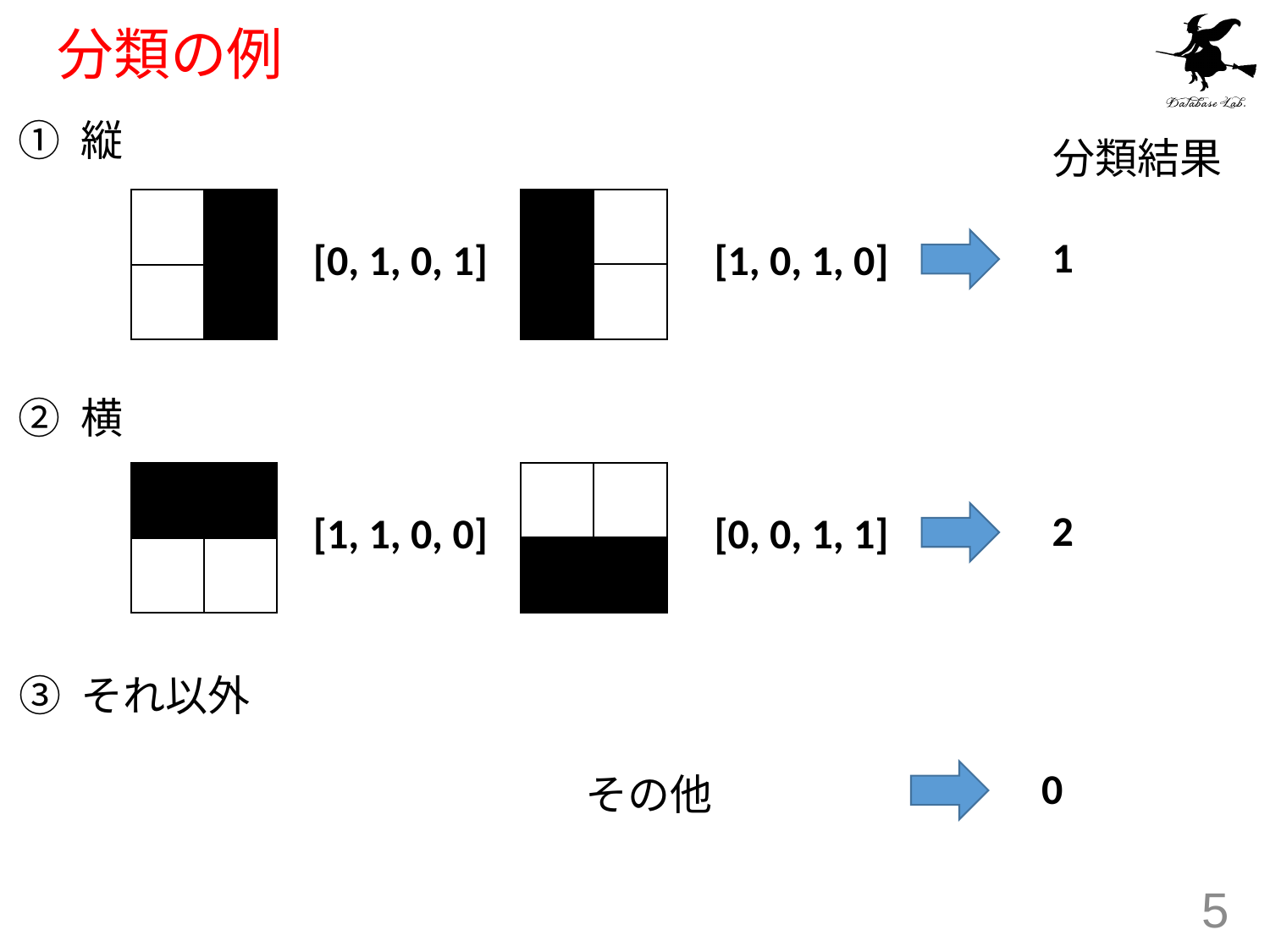

# 分類の例
① 縦
分類結果

1
[0, 1, 0, 1]
[1, 0, 1, 0]

② 横

2
[1, 1, 0, 0]
[0, 0, 1, 1]

③ それ以外
0

その他
5